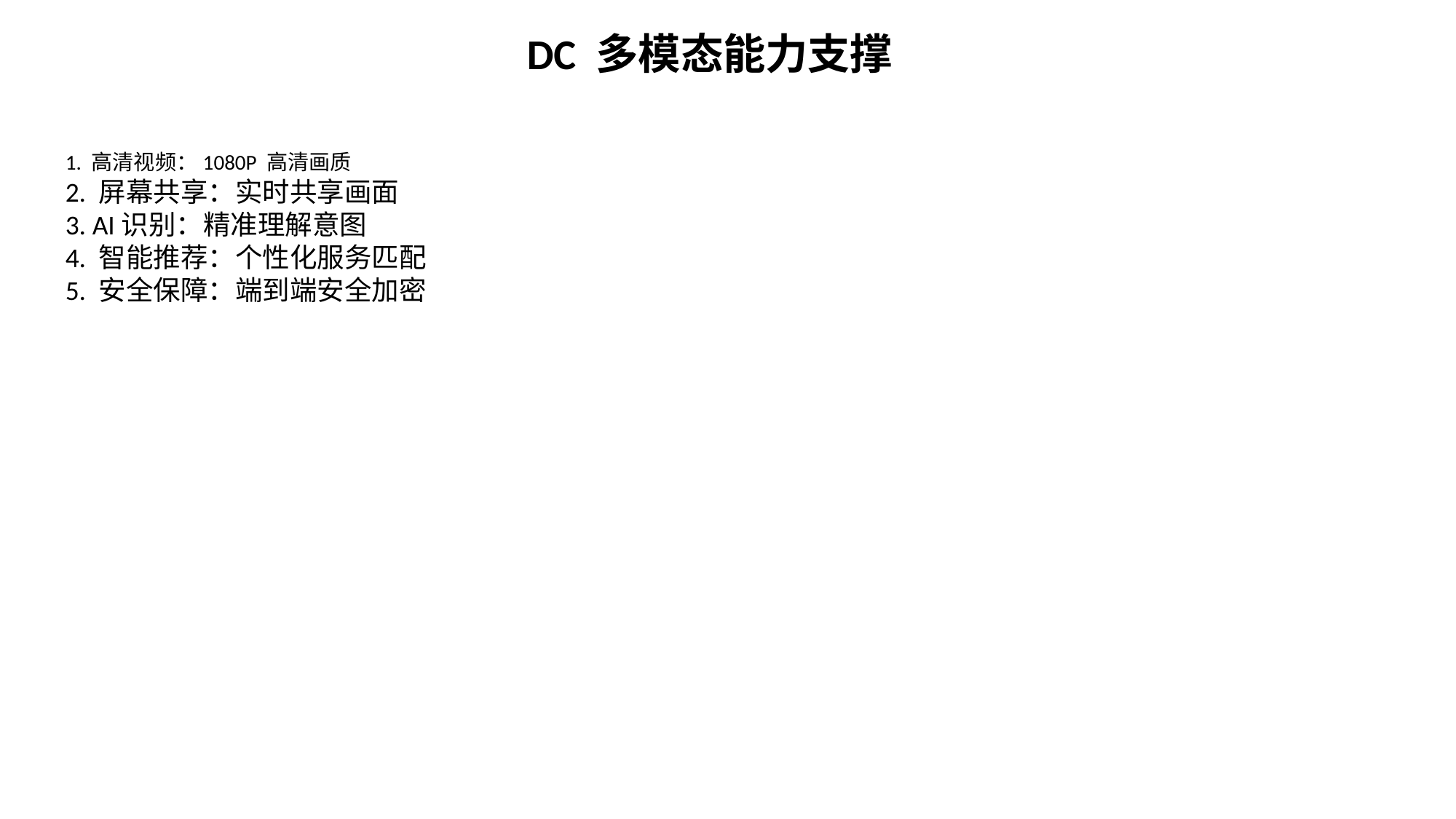

DC 多模态能力支撑
1. 高清视频：1080P 高清画质
2. 屏幕共享：实时共享画面
3. AI识别：精准理解意图
4. 智能推荐：个性化服务匹配
5. 安全保障：端到端安全加密